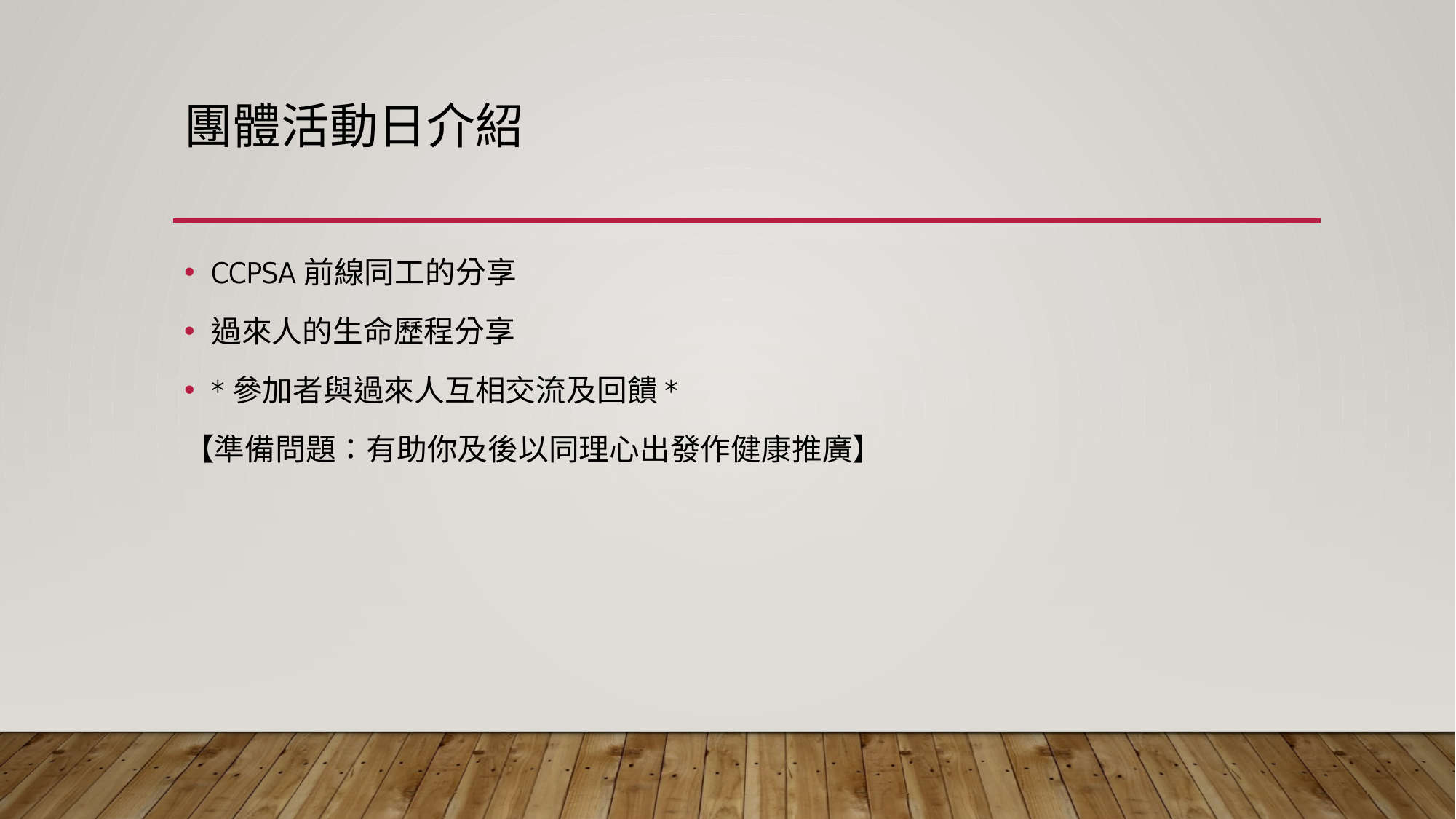

# 團體活動日介紹
CCPSA前線同工的分享
過來人的生命歷程分享
*參加者與過來人互相交流及回饋*
【準備問題：有助你及後以同理心出發作健康推廣】